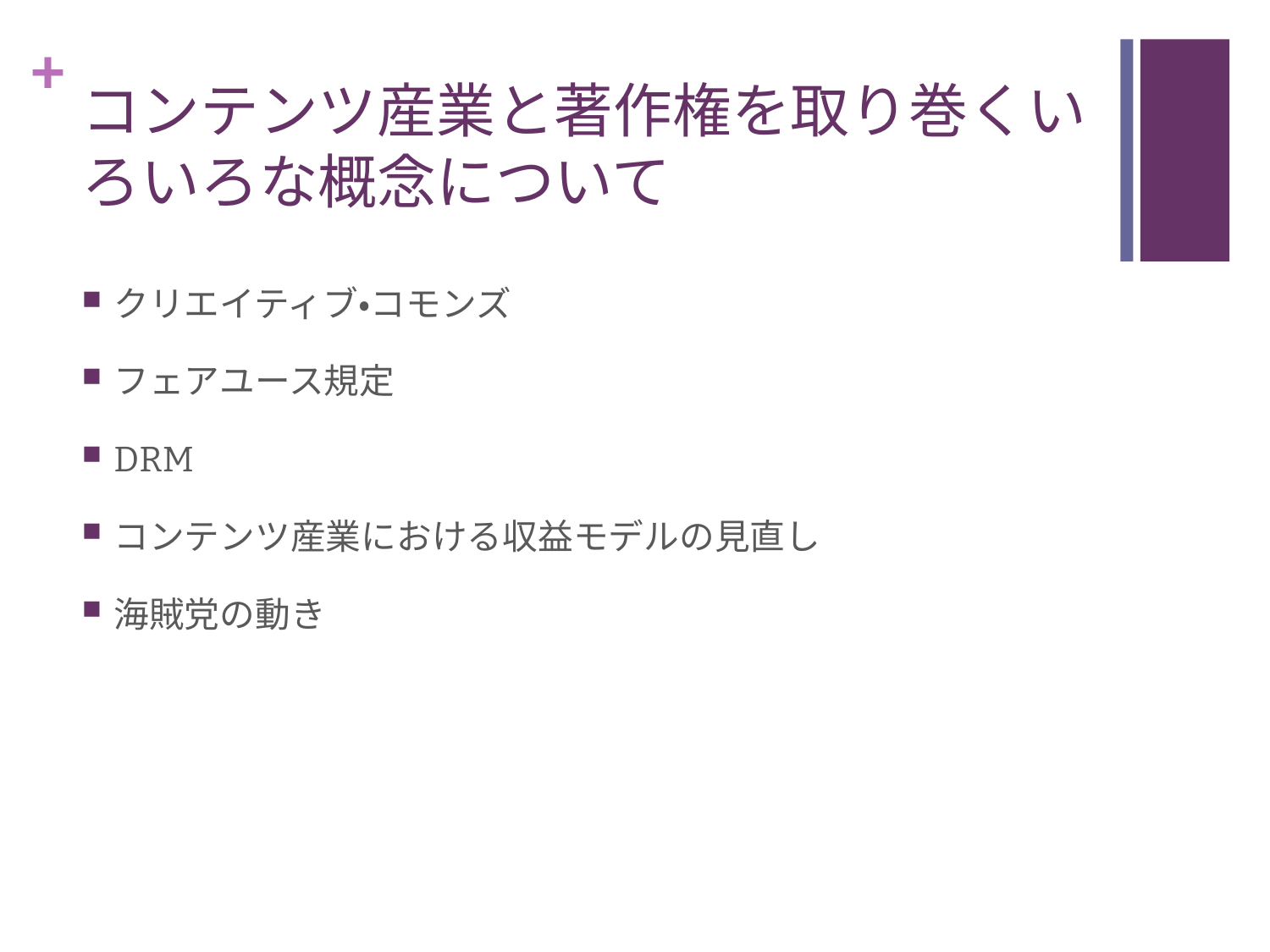

# コンテンツ産業と著作権を取り巻くいろいろな概念について
クリエイティブ・コモンズ
フェアユース規定
DRM
コンテンツ産業における収益モデルの見直し
海賊党の動き